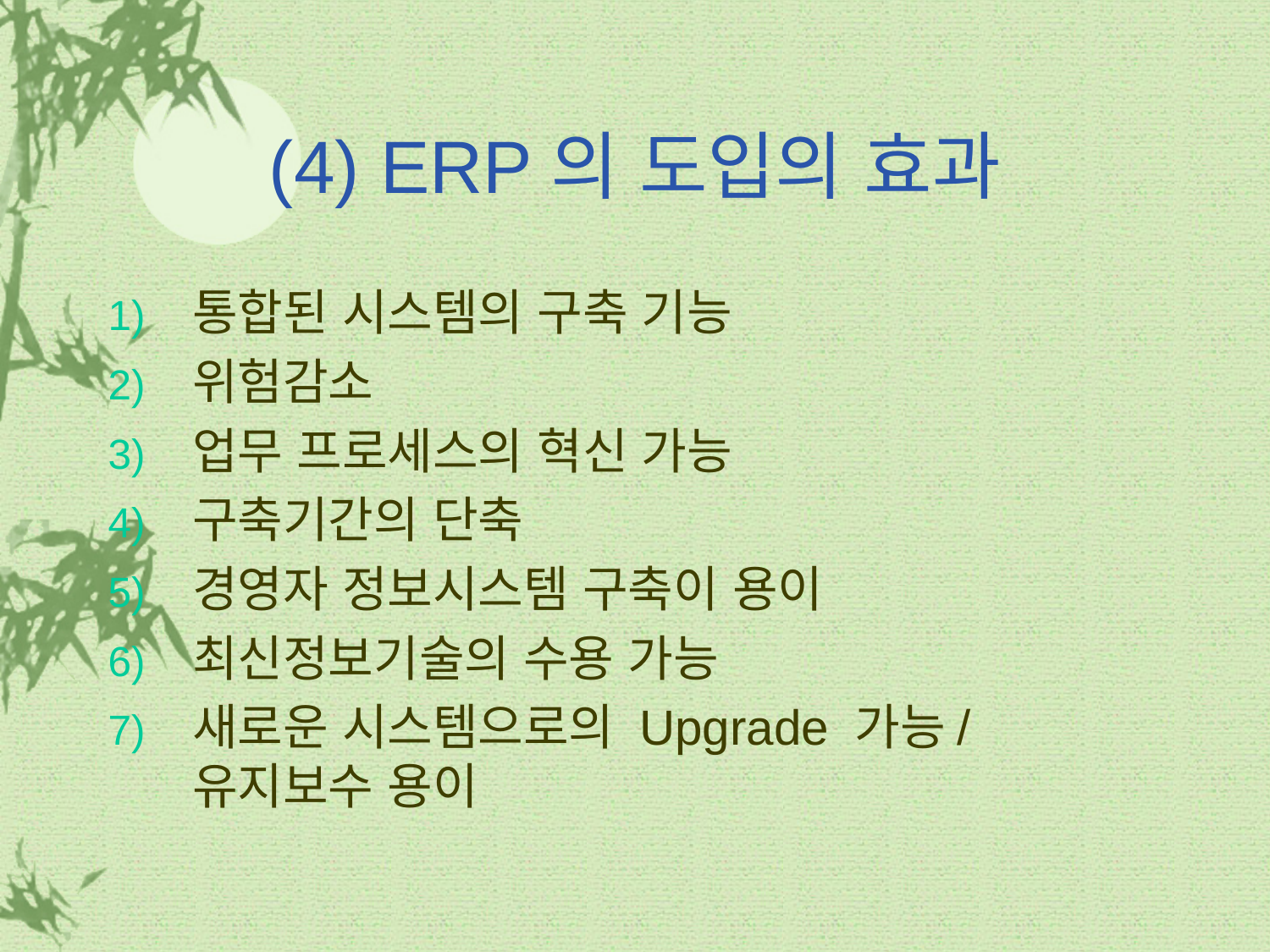

# (4) ERP의 도입의 효과
통합된 시스템의 구축 기능
위험감소
업무 프로세스의 혁신 가능
구축기간의 단축
경영자 정보시스템 구축이 용이
최신정보기술의 수용 가능
새로운 시스템으로의 Upgrade 가능/유지보수 용이